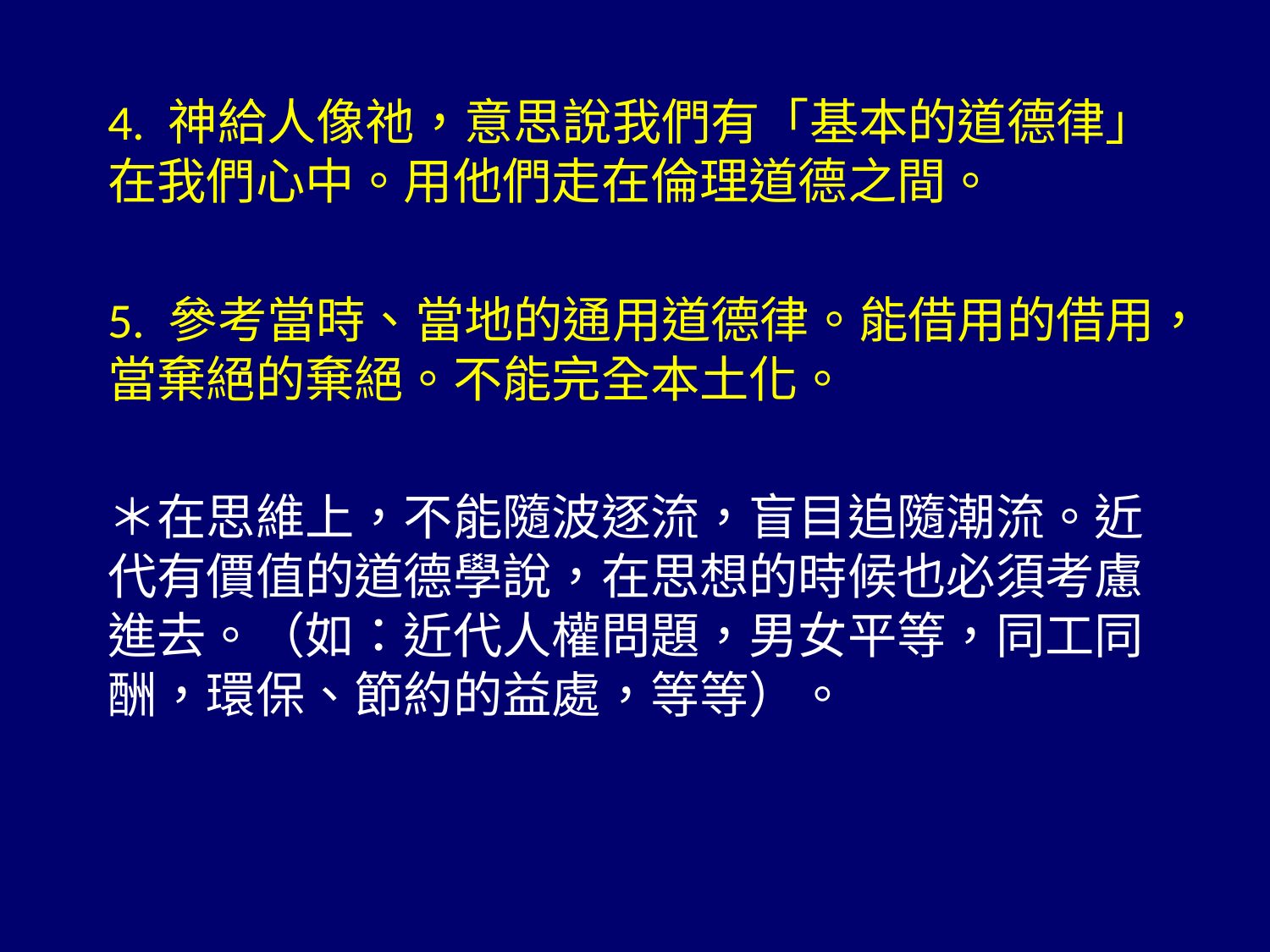

4. 神給人像祂，意思說我們有「基本的道德律」在我們心中。用他們走在倫理道德之間。

5. 參考當時、當地的通用道德律。能借用的借用，當棄絕的棄絕。不能完全本土化。

＊在思維上，不能隨波逐流，盲目追隨潮流。近代有價值的道德學說，在思想的時候也必須考慮進去。（如：近代人權問題，男女平等，同工同酬，環保、節約的益處，等等）。